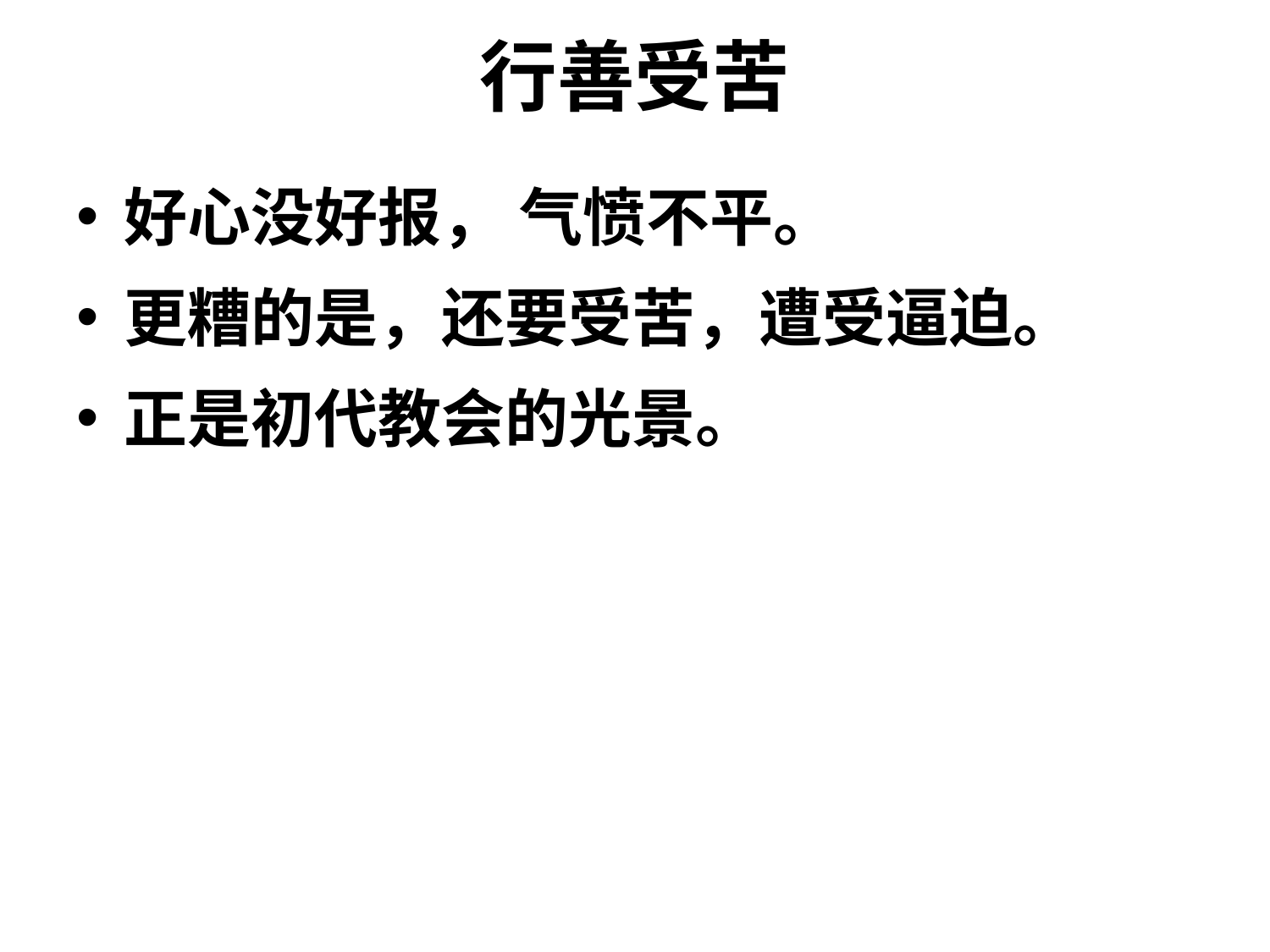

# 行善受苦
好心没好报， 气愤不平。
更糟的是，还要受苦，遭受逼迫。
正是初代教会的光景。